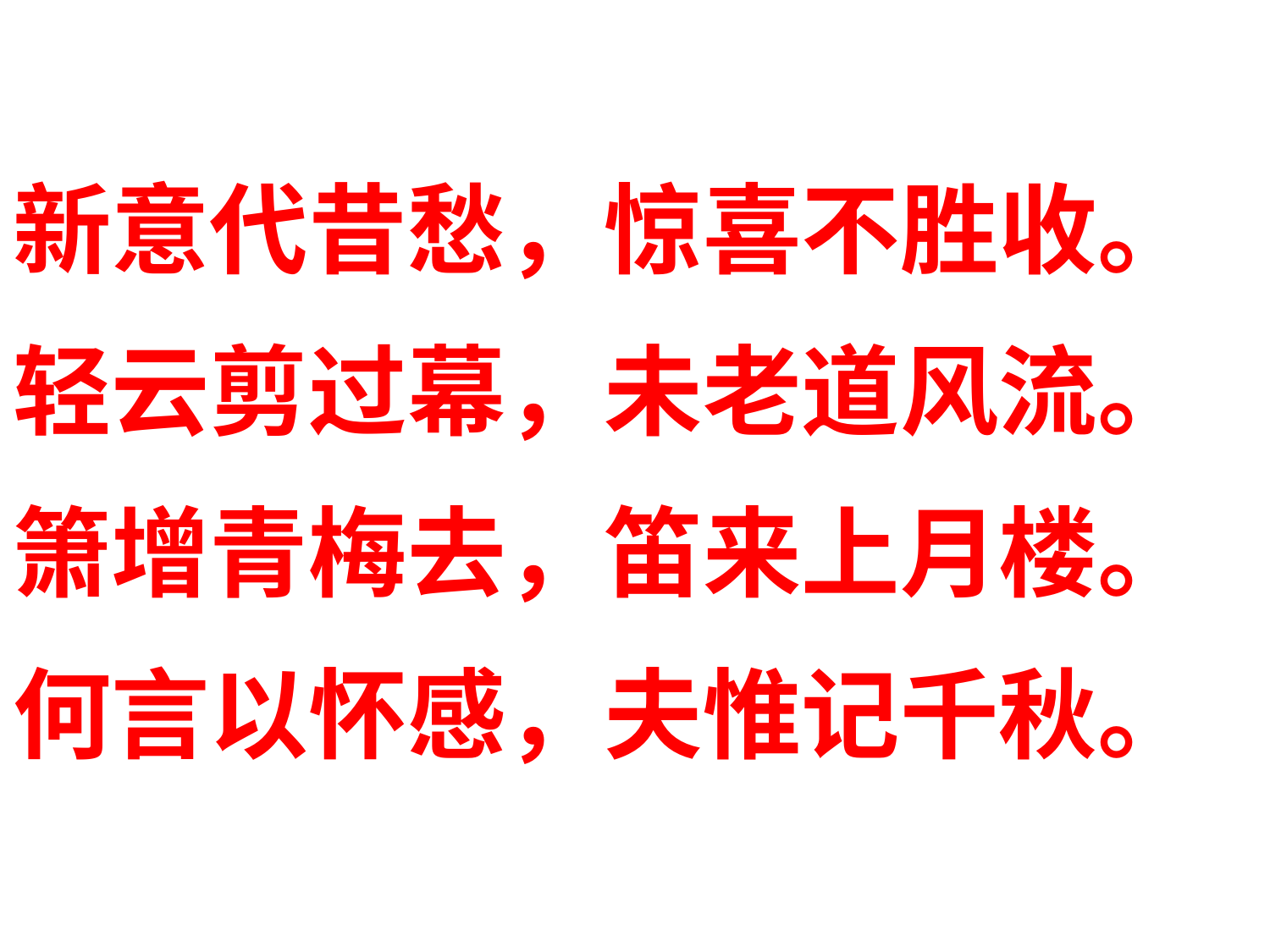

新意代昔愁，惊喜不胜收。
轻云剪过幕，未老道风流。
箫增青梅去，笛来上月楼。
何言以怀感，夫惟记千秋。